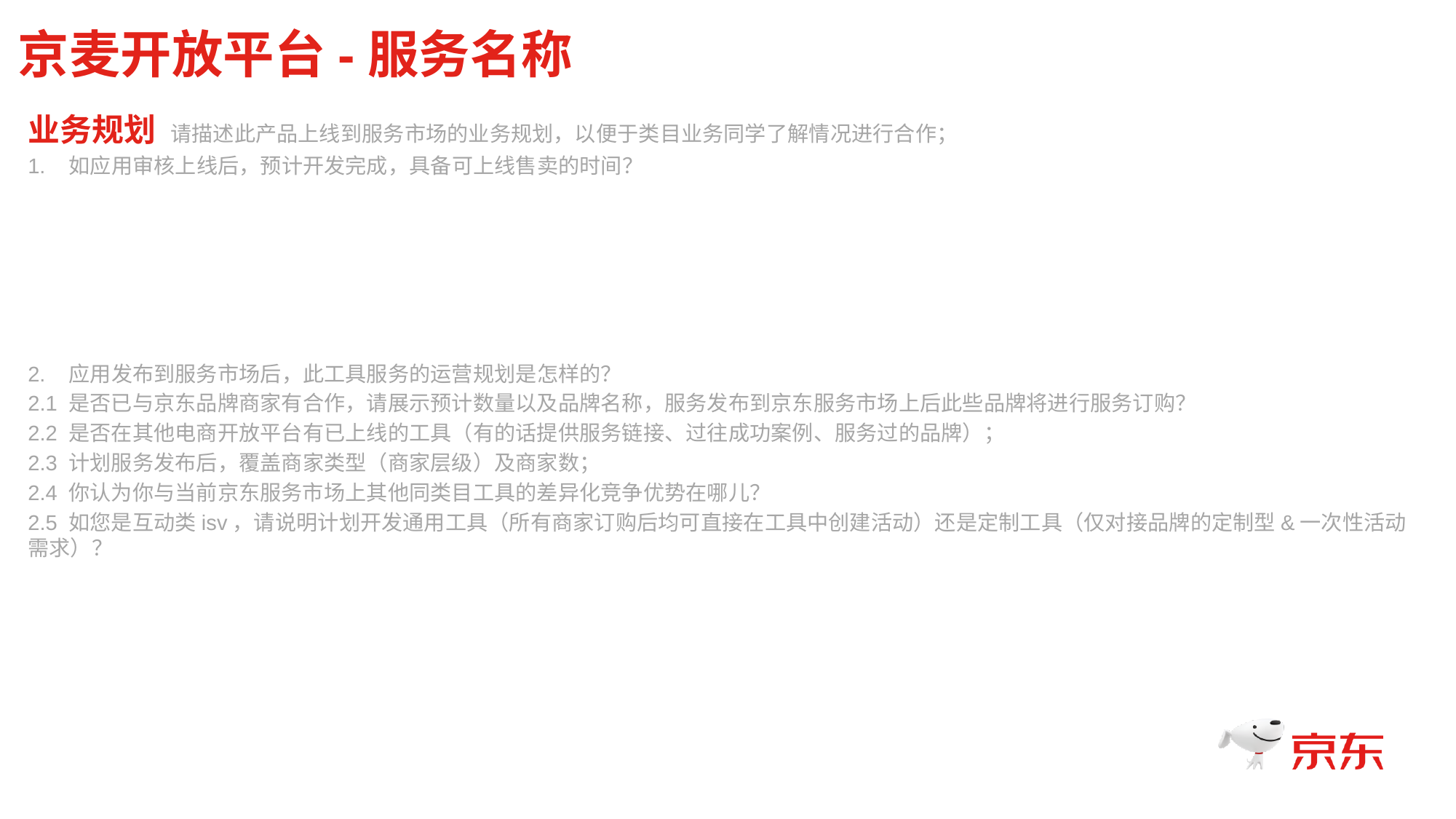

京麦开放平台-服务名称

业务规划  请描述此产品上线到服务市场的业务规划，以便于类目业务同学了解情况进行合作；
如应用审核上线后，预计开发完成，具备可上线售卖的时间？

应用发布到服务市场后，此工具服务的运营规划是怎样的？
2.1 是否已与京东品牌商家有合作，请展示预计数量以及品牌名称，服务发布到京东服务市场上后此些品牌将进行服务订购？
2.2 是否在其他电商开放平台有已上线的工具（有的话提供服务链接、过往成功案例、服务过的品牌）；
2.3 计划服务发布后，覆盖商家类型（商家层级）及商家数；
2.4 你认为你与当前京东服务市场上其他同类目工具的差异化竞争优势在哪儿？
2.5 如您是互动类isv，请说明计划开发通用工具（所有商家订购后均可直接在工具中创建活动）还是定制工具（仅对接品牌的定制型&一次性活动需求）？